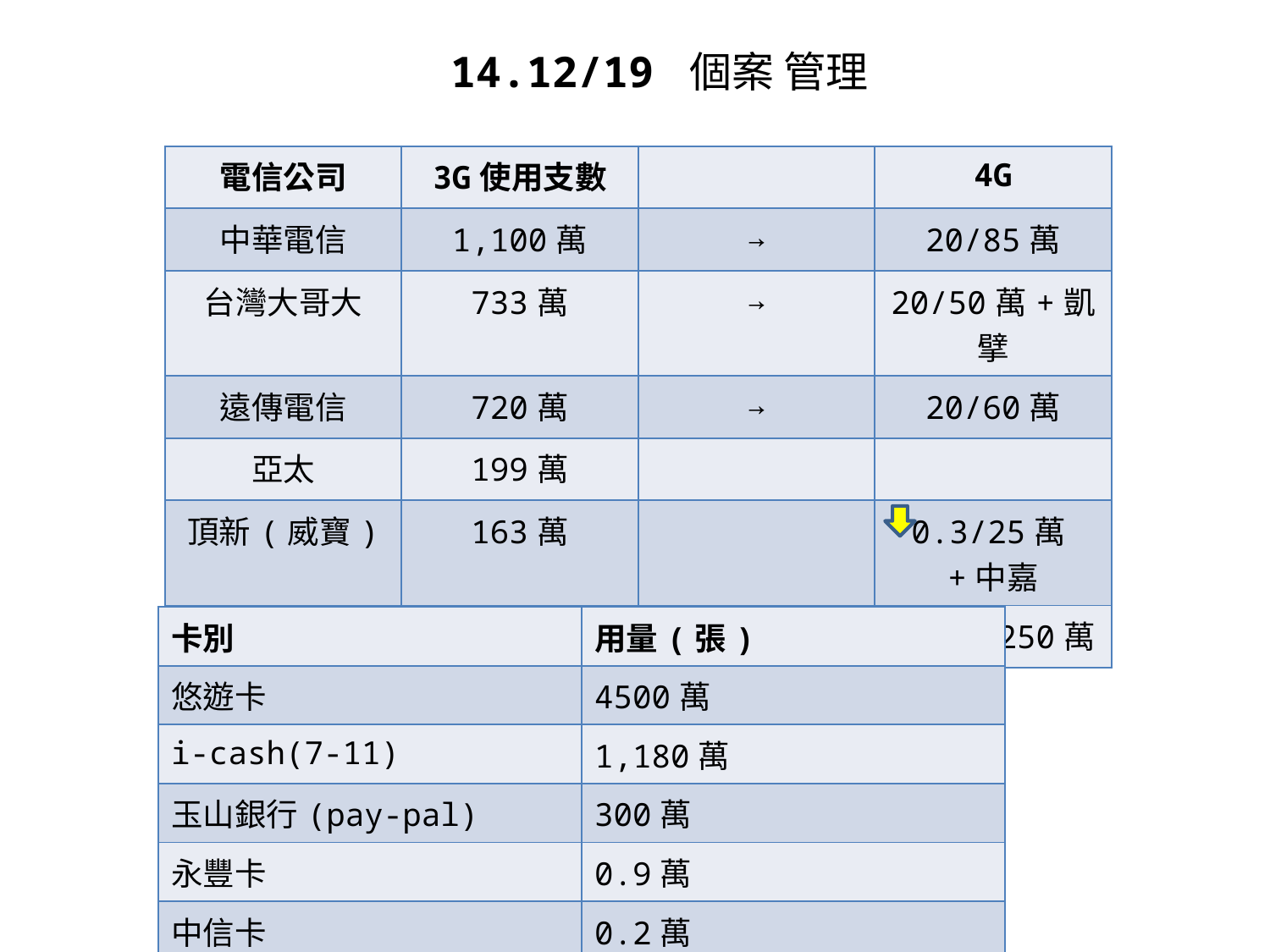

14.12/19 個案 管理
| 電信公司 | 3G使用支數 |  | 4G |
| --- | --- | --- | --- |
| 中華電信 | 1,100萬 | → | 20/85萬 |
| 台灣大哥大 | 733萬 | → | 20/50萬+凱擘 |
| 遠傳電信 | 720萬 | → | 20/60萬 |
| 亞太 | 199萬 |  |  |
| 頂新(威寶) | 163萬 |  | 0.3/25萬+中嘉 |
|  |  |  | 60萬/250萬 |

| 卡別 | 用量(張) |
| --- | --- |
| 悠遊卡 | 4500萬 |
| i-cash(7-11) | 1,180萬 |
| 玉山銀行(pay-pal) | 300萬 |
| 永豐卡 | 0.9萬 |
| 中信卡 | 0.2萬 |